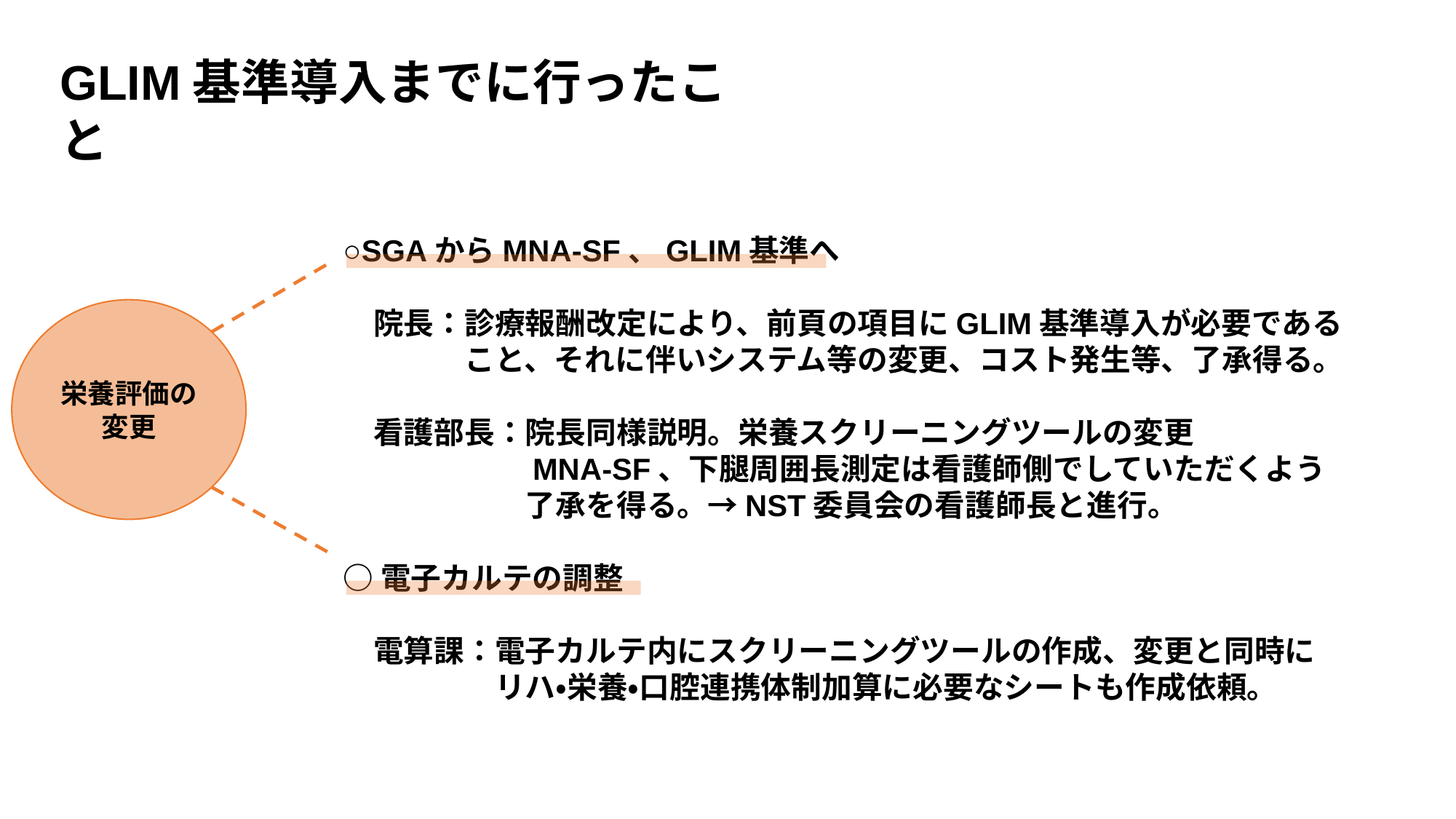

GLIM基準導入までに行ったこと

○SGAからMNA-SF、GLIM基準へ

　院長：診療報酬改定により、前頁の項目にGLIM基準導入が必要である
　　　　こと、それに伴いシステム等の変更、コスト発生等、了承得る。

　看護部長：院長同様説明。栄養スクリーニングツールの変更
　　　　　　MNA-SF、下腿周囲長測定は看護師側でしていただくよう
　　　　　　了承を得る。→NST委員会の看護師長と進行。

○電子カルテの調整

　電算課：電子カルテ内にスクリーニングツールの作成、変更と同時に
　　　　　リハ・栄養・口腔連携体制加算に必要なシートも作成依頼。

栄養評価の
変更